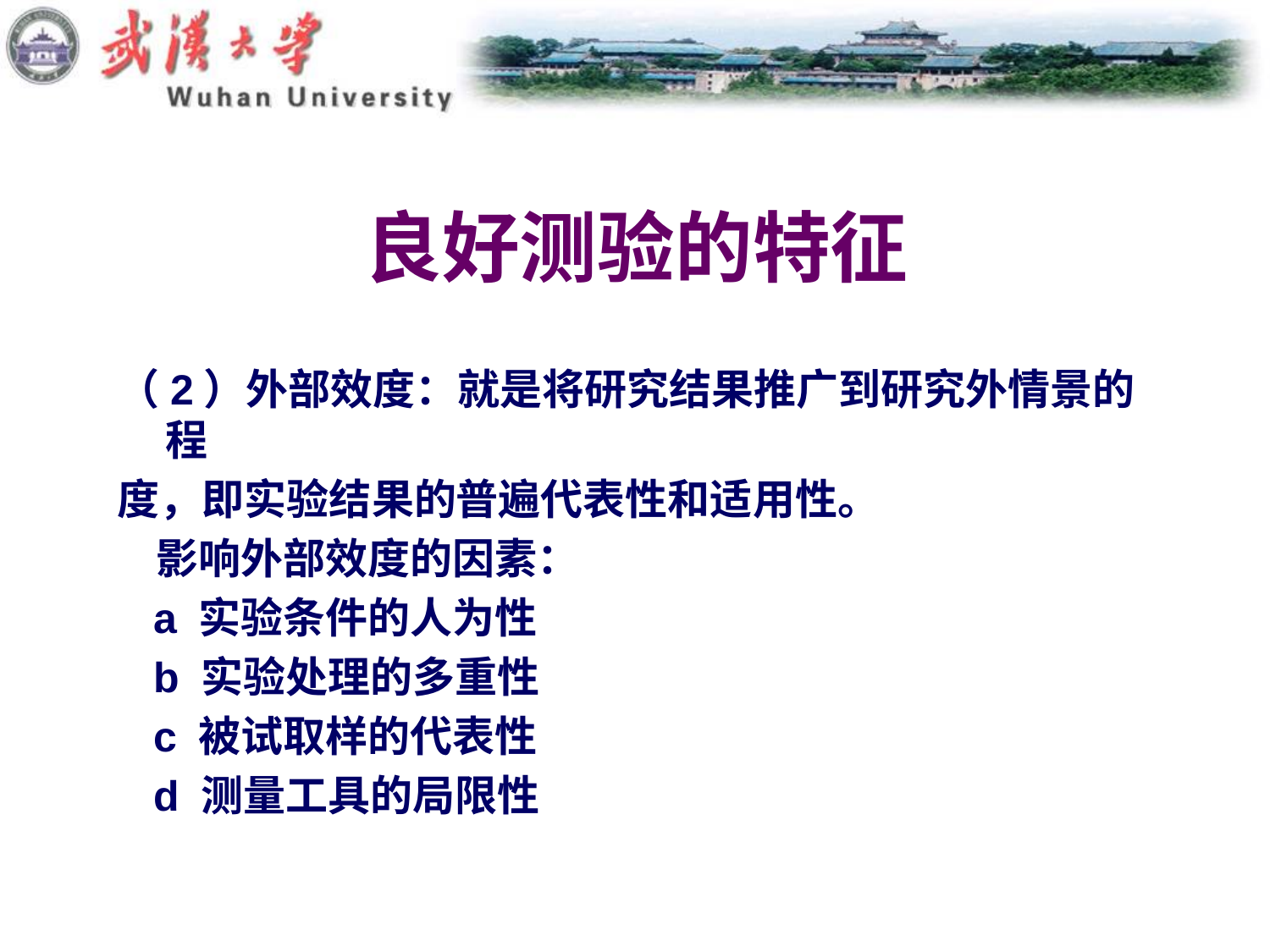

# 良好测验的特征
（2）外部效度：就是将研究结果推广到研究外情景的程
度，即实验结果的普遍代表性和适用性。
   影响外部效度的因素：
   a 实验条件的人为性
   b 实验处理的多重性
   c 被试取样的代表性
   d 测量工具的局限性